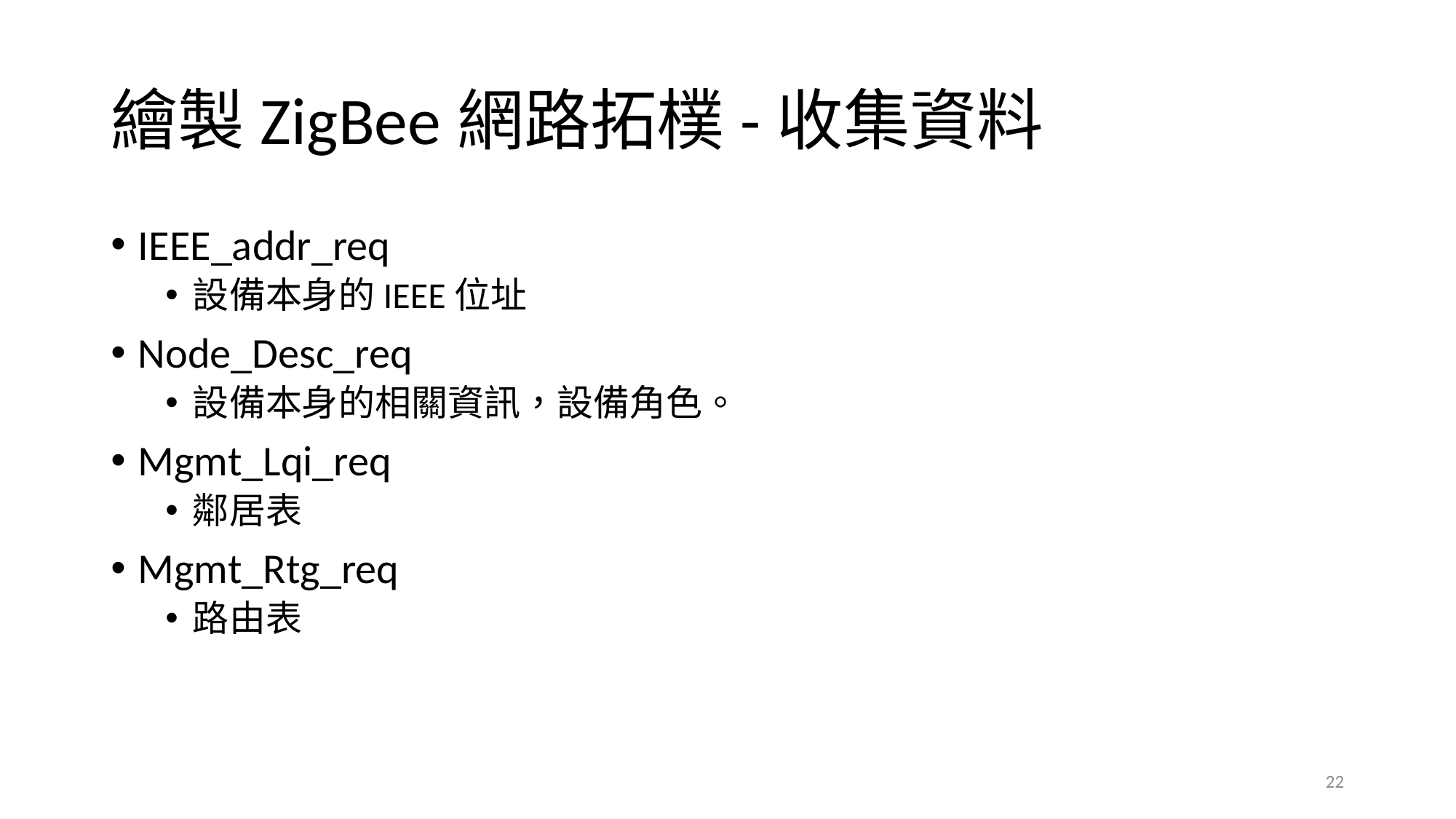

# 繪製ZigBee網路拓樸-收集資料
IEEE_addr_req
設備本身的IEEE位址
Node_Desc_req
設備本身的相關資訊，設備角色。
Mgmt_Lqi_req
鄰居表
Mgmt_Rtg_req
路由表
22